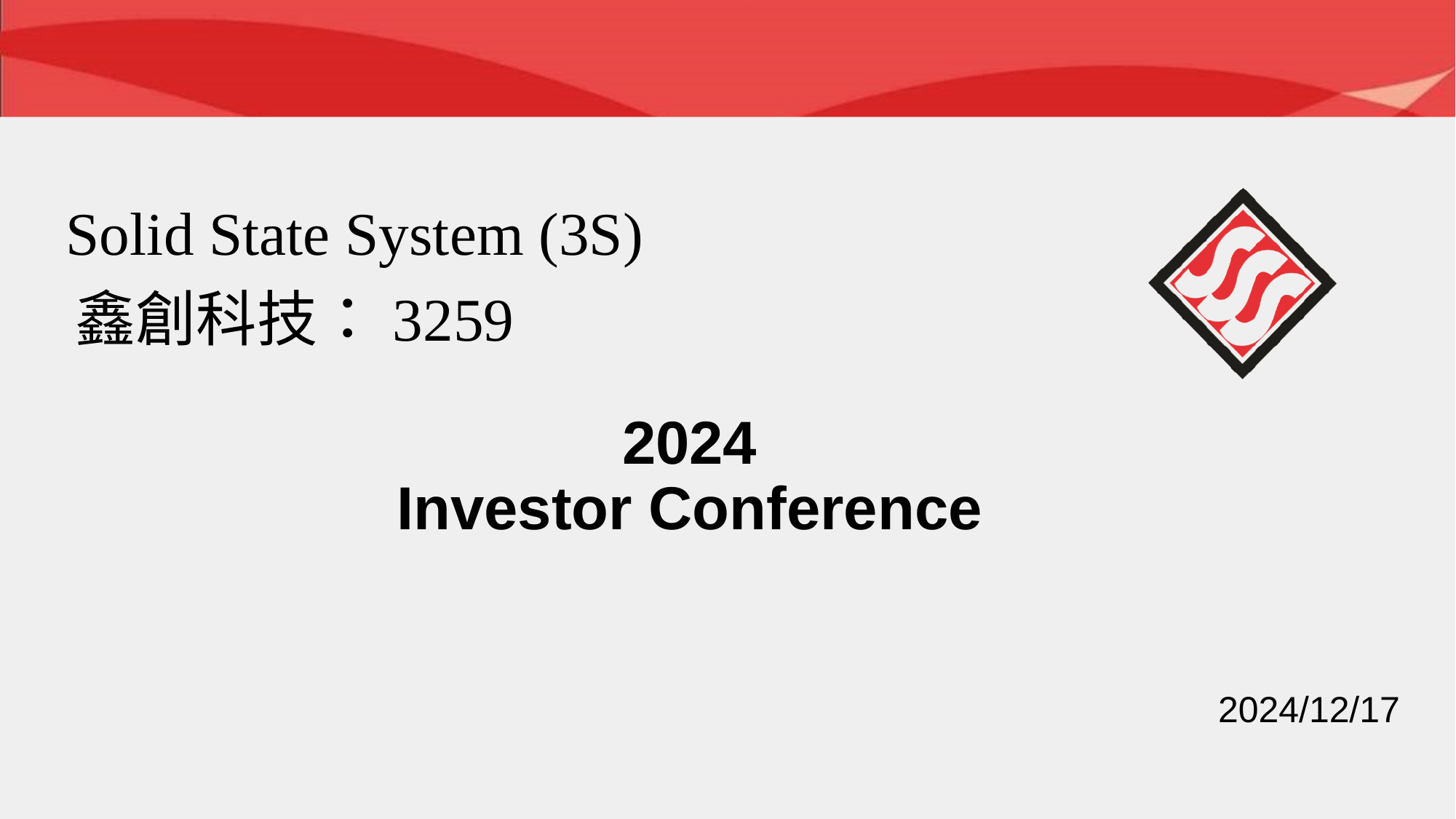

Solid State System (3S)
鑫創科技：3259
# 2024 Investor Conference
2024/12/17